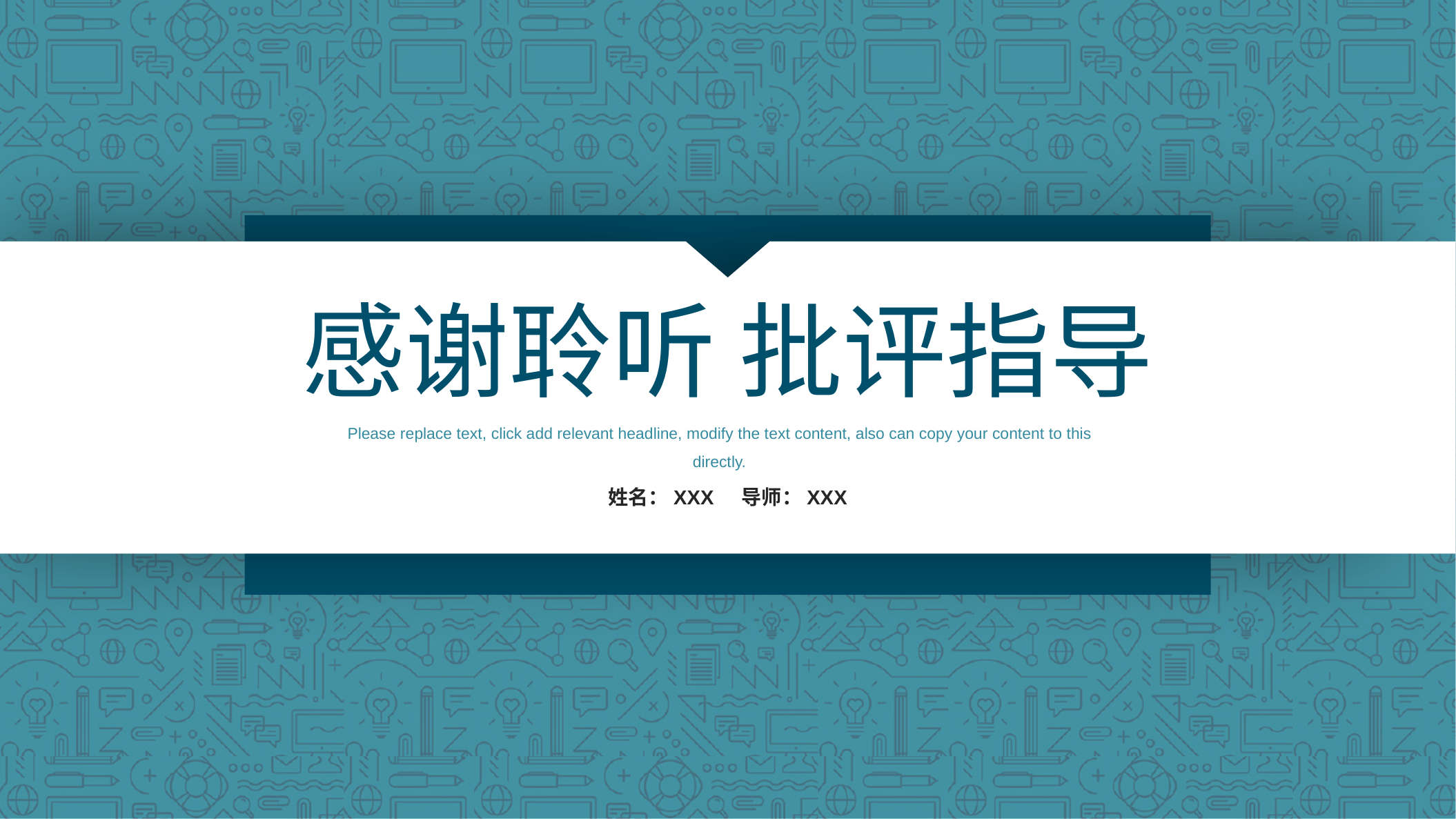

感谢聆听 批评指导
Please replace text, click add relevant headline, modify the text content, also can copy your content to this directly.
姓名：XXX    导师：XXX